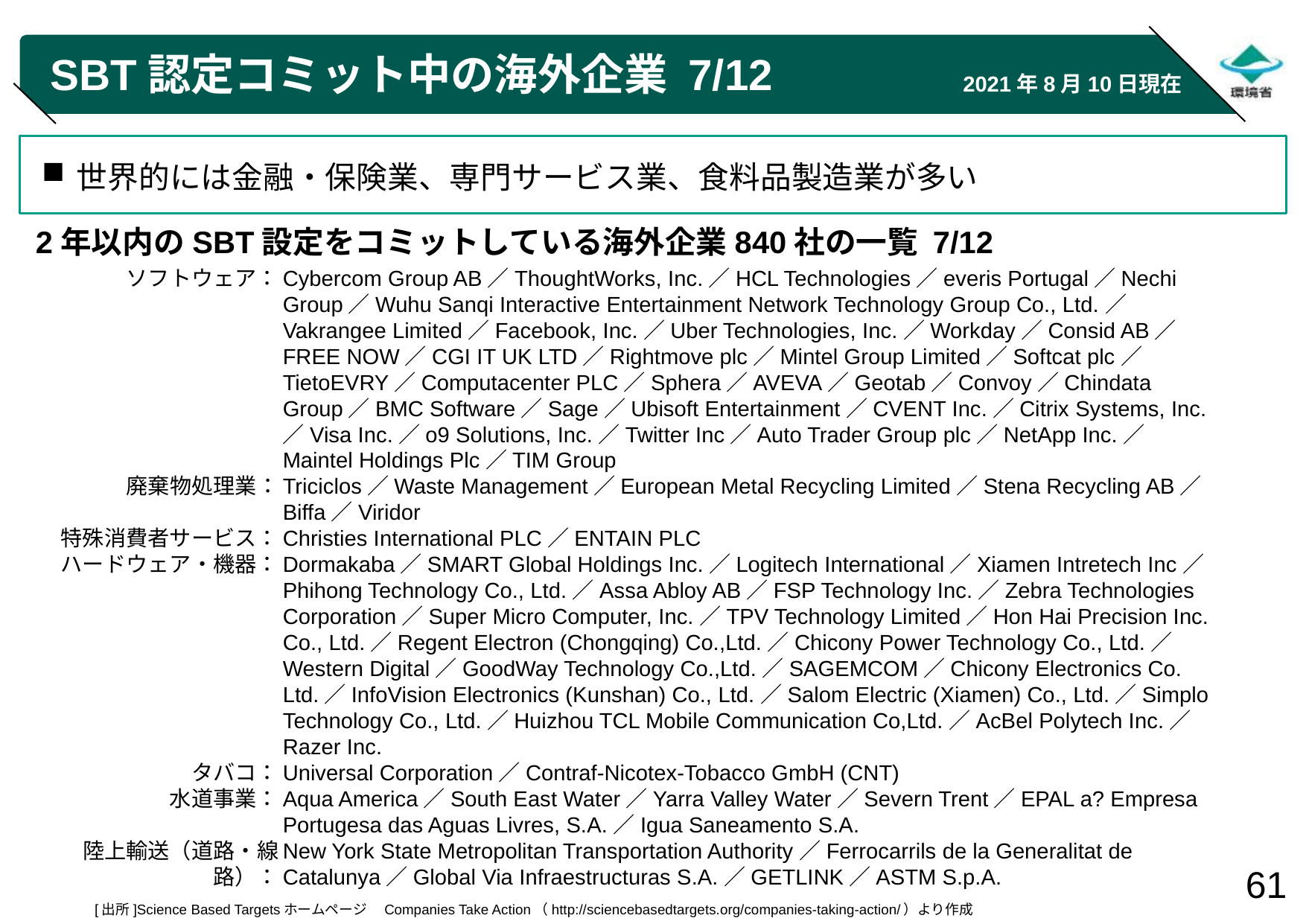

# SBT認定コミット中の海外企業 7/12
2021年8月10日現在
世界的には金融・保険業、専門サービス業、食料品製造業が多い
2年以内のSBT設定をコミットしている海外企業840社の一覧 7/12
ソフトウェア：

廃棄物処理業：

特殊消費者サービス：
ハードウェア・機器：

タバコ：
水道事業：

陸上輸送（道路・線路）：

Cybercom Group AB／ThoughtWorks, Inc.／HCL Technologies／everis Portugal／Nechi Group／Wuhu Sanqi Interactive Entertainment Network Technology Group Co., Ltd.／Vakrangee Limited／Facebook, Inc.／Uber Technologies, Inc.／Workday／Consid AB／FREE NOW／CGI IT UK LTD／Rightmove plc／Mintel Group Limited／Softcat plc／TietoEVRY／Computacenter PLC／Sphera／AVEVA／Geotab／Convoy／Chindata Group／BMC Software／Sage／Ubisoft Entertainment／CVENT Inc.／Citrix Systems, Inc.／Visa Inc.／o9 Solutions, Inc.／Twitter Inc／Auto Trader Group plc／NetApp Inc.／Maintel Holdings Plc／TIM Group
Triciclos／Waste Management／European Metal Recycling Limited／Stena Recycling AB／Biffa／Viridor
Christies International PLC／ENTAIN PLC
Dormakaba／SMART Global Holdings Inc.／Logitech International／Xiamen Intretech Inc／Phihong Technology Co., Ltd.／Assa Abloy AB／FSP Technology Inc.／Zebra Technologies Corporation／Super Micro Computer, Inc.／TPV Technology Limited／Hon Hai Precision Inc. Co., Ltd.／Regent Electron (Chongqing) Co.,Ltd.／Chicony Power Technology Co., Ltd.／Western Digital／GoodWay Technology Co.,Ltd.／SAGEMCOM／Chicony Electronics Co. Ltd.／InfoVision Electronics (Kunshan) Co., Ltd.／Salom Electric (Xiamen) Co., Ltd.／Simplo Technology Co., Ltd.／Huizhou TCL Mobile Communication Co,Ltd.／AcBel Polytech Inc.／Razer Inc.
Universal Corporation／Contraf-Nicotex-Tobacco GmbH (CNT)
Aqua America／South East Water／Yarra Valley Water／Severn Trent／EPAL a? Empresa Portugesa das Aguas Livres, S.A.／Igua Saneamento S.A.
New York State Metropolitan Transportation Authority／Ferrocarrils de la Generalitat de Catalunya／Global Via Infraestructuras S.A.／GETLINK／ASTM S.p.A.
[出所]Science Based Targetsホームページ　Companies Take Action（http://sciencebasedtargets.org/companies-taking-action/）より作成